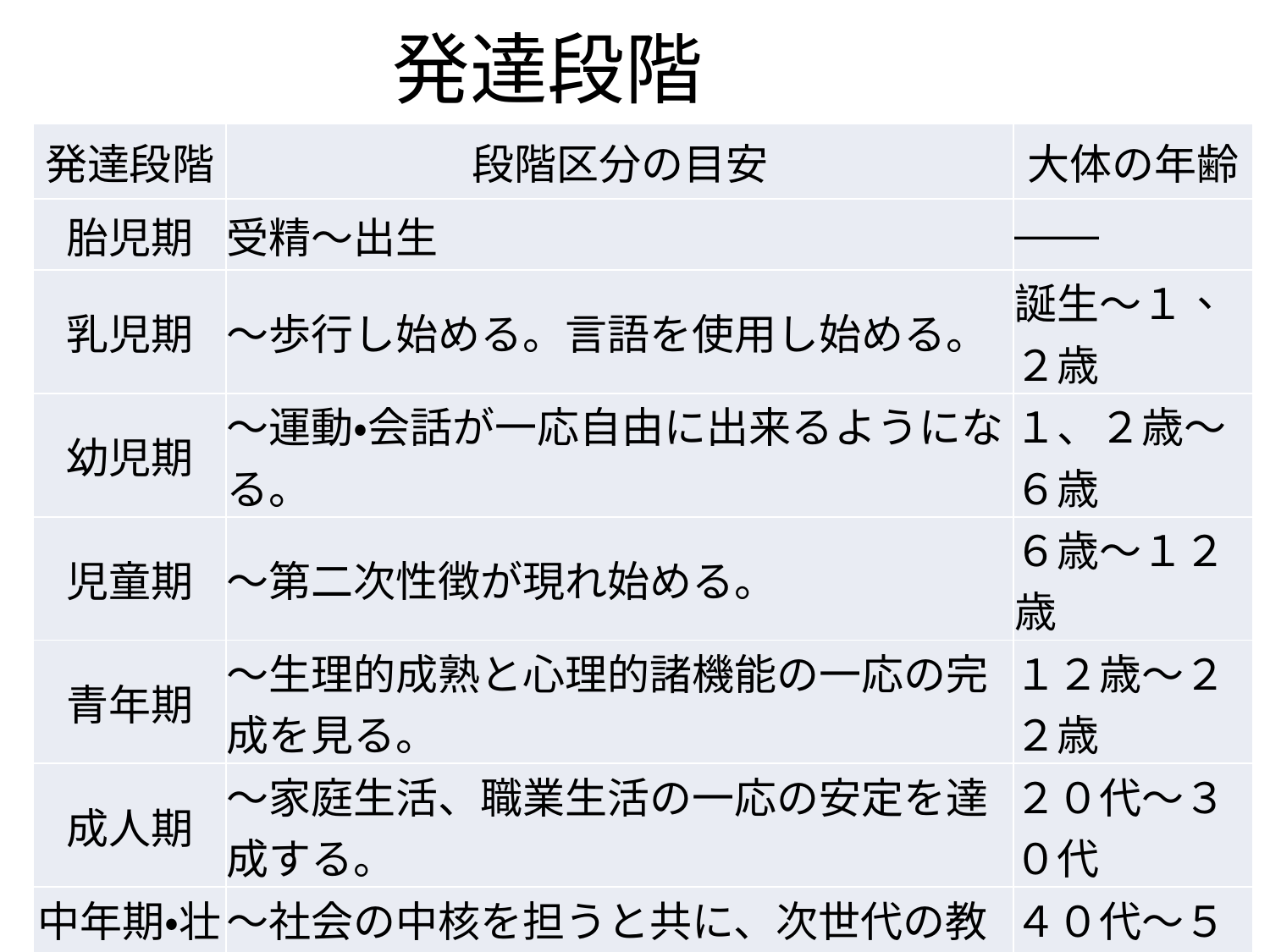

# 発達段階
| 発達段階 | 段階区分の目安 | 大体の年齢 |
| --- | --- | --- |
| 胎児期 | 受精～出生 | ―― |
| 乳児期 | ～歩行し始める。言語を使用し始める。 | 誕生～１、２歳 |
| 幼児期 | ～運動・会話が一応自由に出来るようになる。 | １、２歳～６歳 |
| 児童期 | ～第二次性徴が現れ始める。 | ６歳～１２歳 |
| 青年期 | ～生理的成熟と心理的諸機能の一応の完成を見る。 | １２歳～２２歳 |
| 成人期 | ～家庭生活、職業生活の一応の安定を達成する。 | ２０代～３０代 |
| 中年期・壮年期 | ～社会の中核を担うと共に、次世代の教育をし一線を退く準備をする。 | ４０代～５０代 |
| 老年期 | ～自分の生涯を振り返る～死の受容 | ６０歳代以降 |